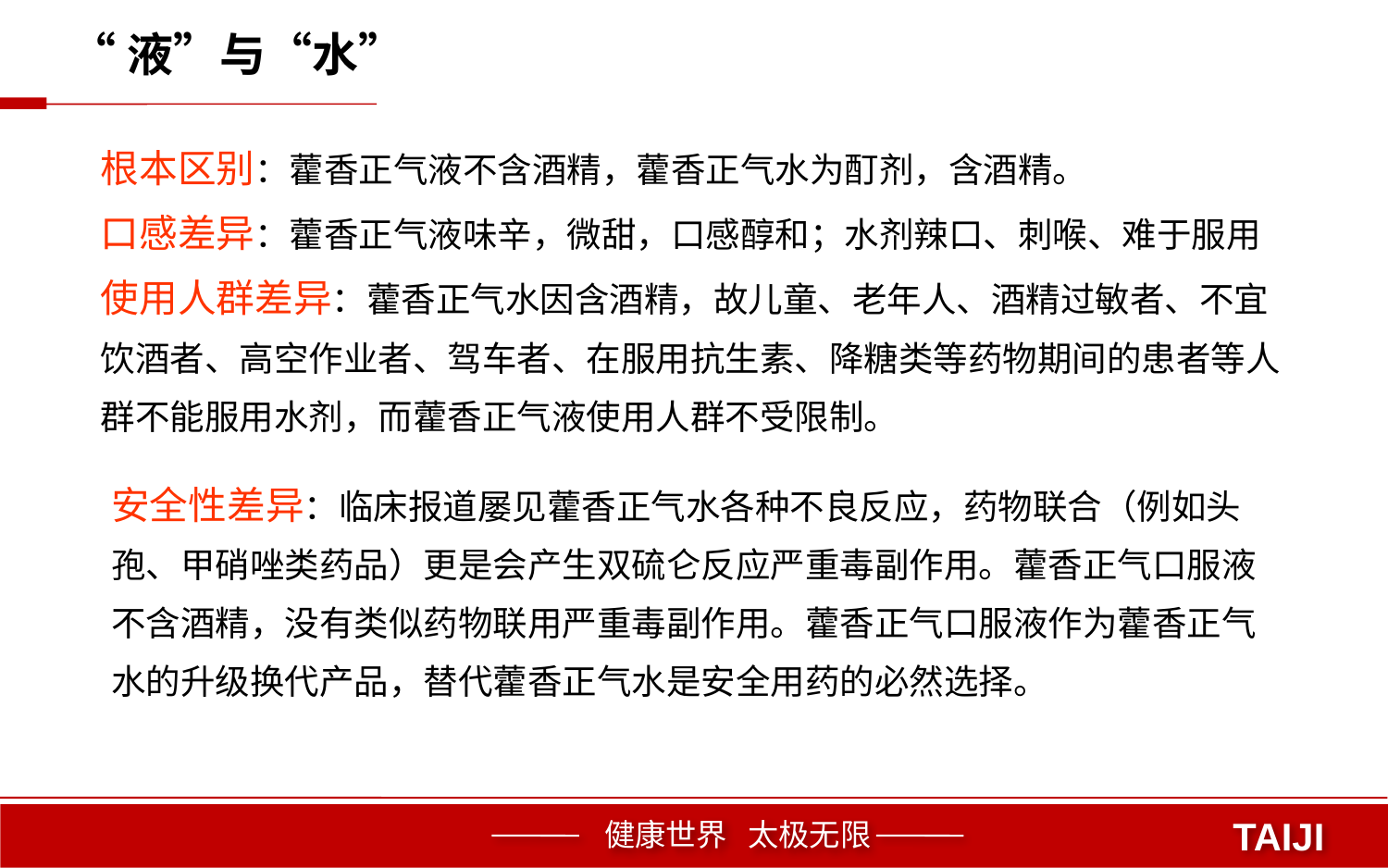

“液”与“水”
根本区别：藿香正气液不含酒精，藿香正气水为酊剂，含酒精。
口感差异：藿香正气液味辛，微甜，口感醇和；水剂辣口、刺喉、难于服用
使用人群差异：藿香正气水因含酒精，故儿童、老年人、酒精过敏者、不宜饮酒者、高空作业者、驾车者、在服用抗生素、降糖类等药物期间的患者等人群不能服用水剂，而藿香正气液使用人群不受限制。

安全性差异：临床报道屡见藿香正气水各种不良反应，药物联合（例如头孢、甲硝唑类药品）更是会产生双硫仑反应严重毒副作用。藿香正气口服液不含酒精，没有类似药物联用严重毒副作用。藿香正气口服液作为藿香正气水的升级换代产品，替代藿香正气水是安全用药的必然选择。